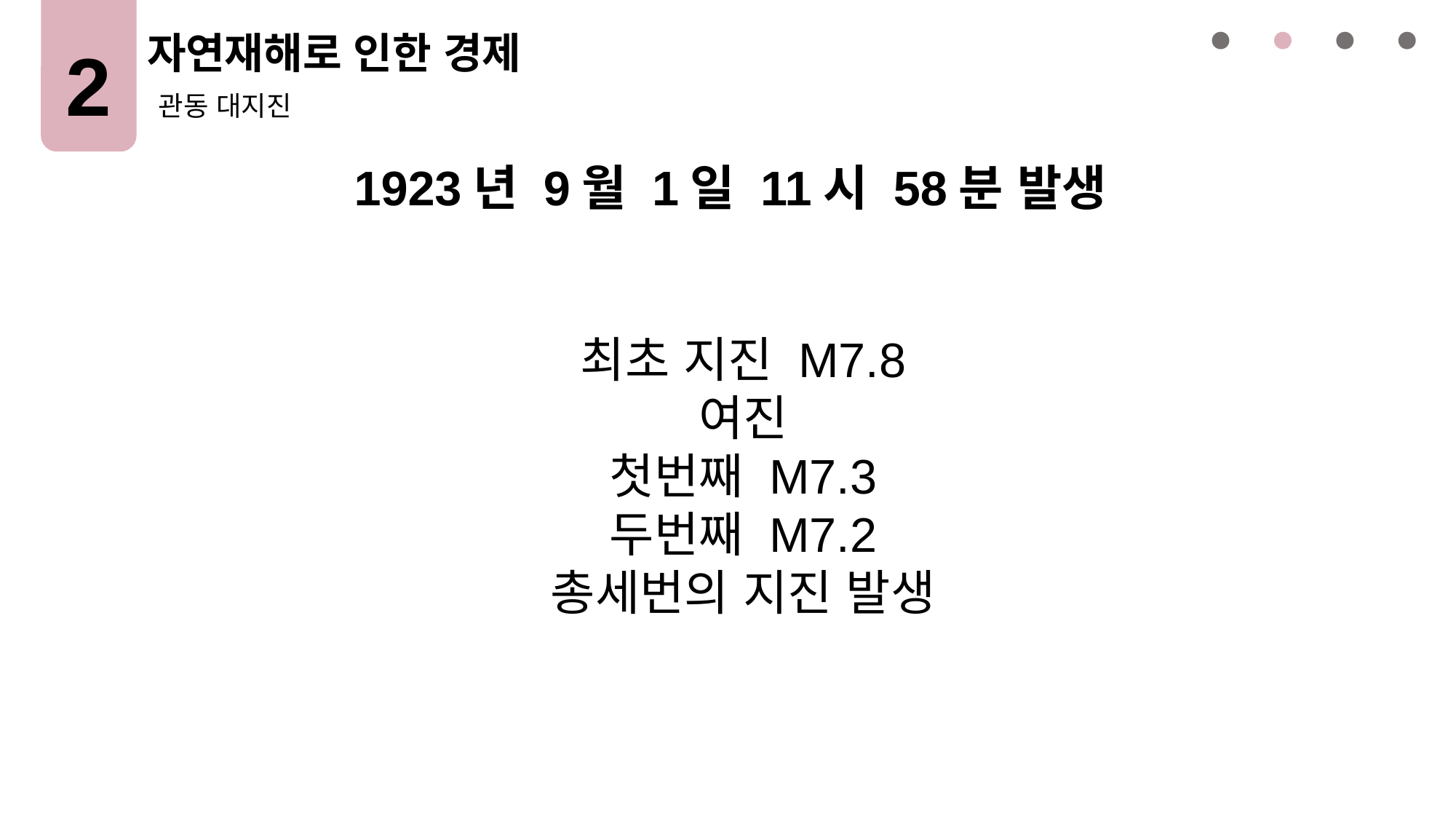

2
자연재해로 인한 경제
관동 대지진

1923년 9월 1일 11시 58분 발생
최초 지진 M7.8
여진
첫번째 M7.3
두번째 M7.2
총세번의 지진 발생